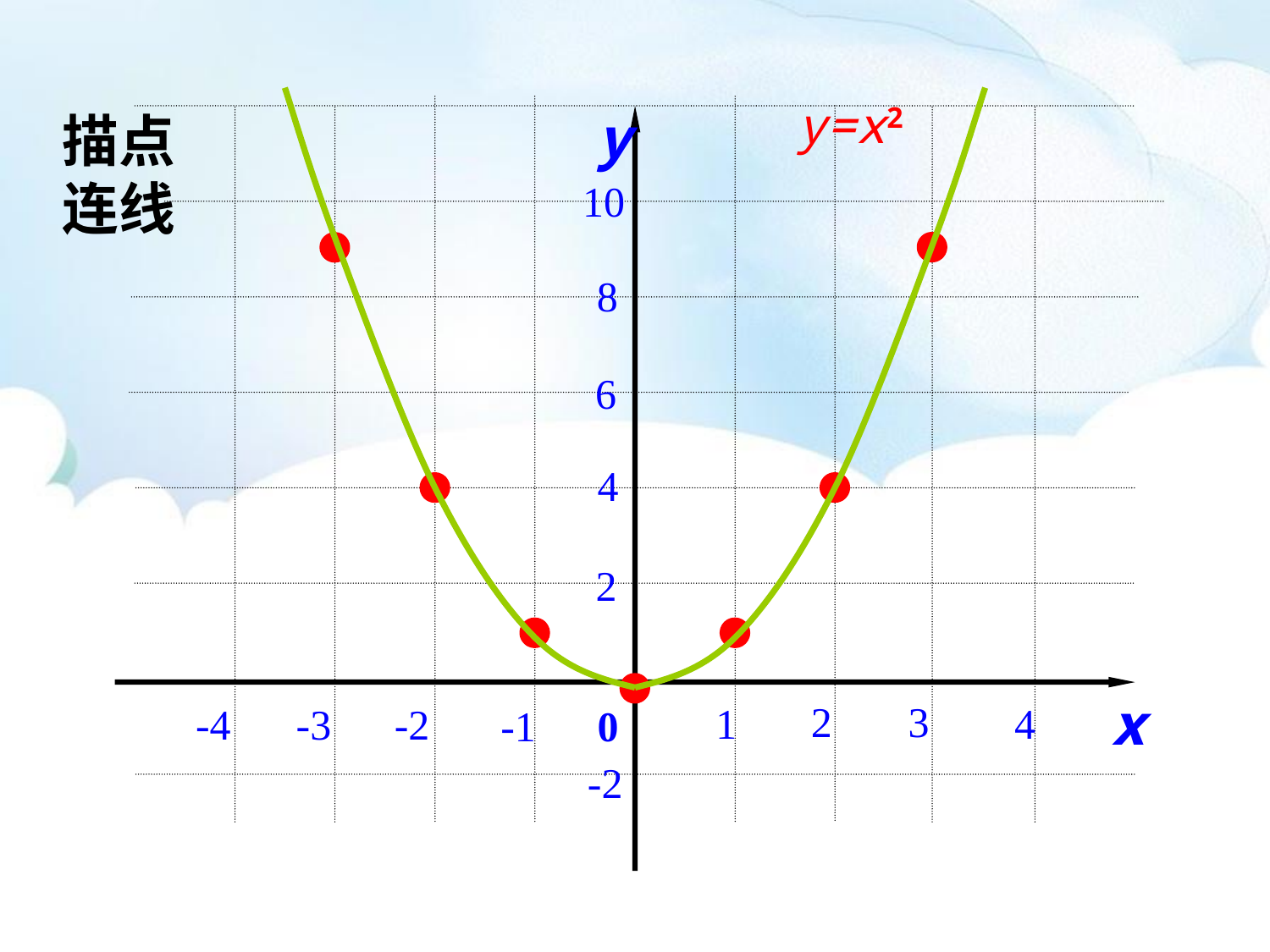

y=x2

y

10

8

6

4

2

x
2
3
1
4
-4
-3
-2
0
-1
-2

描点
连线